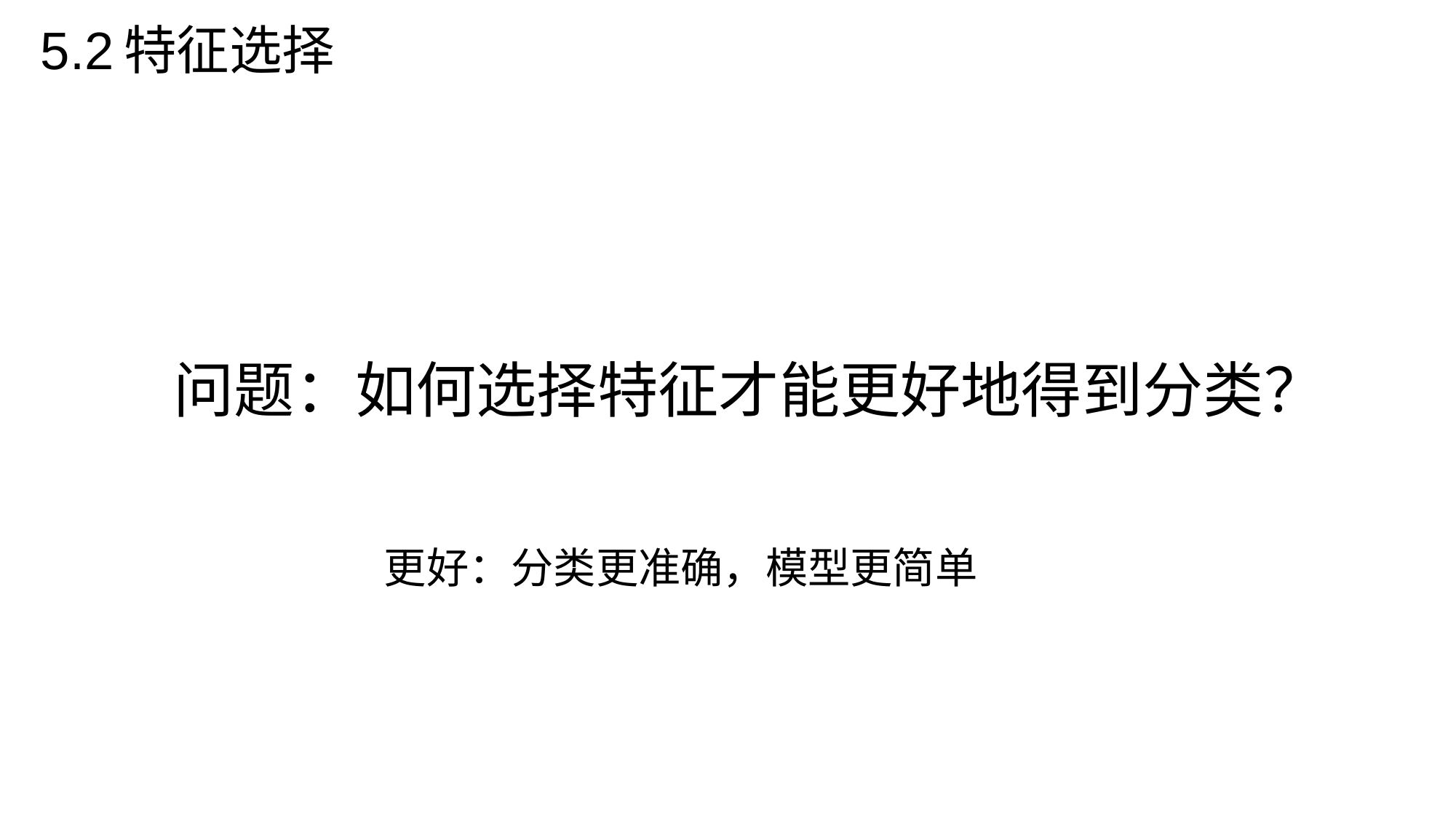

# 5.2特征选择
问题：如何选择特征才能更好地得到分类？
更好：分类更准确，模型更简单